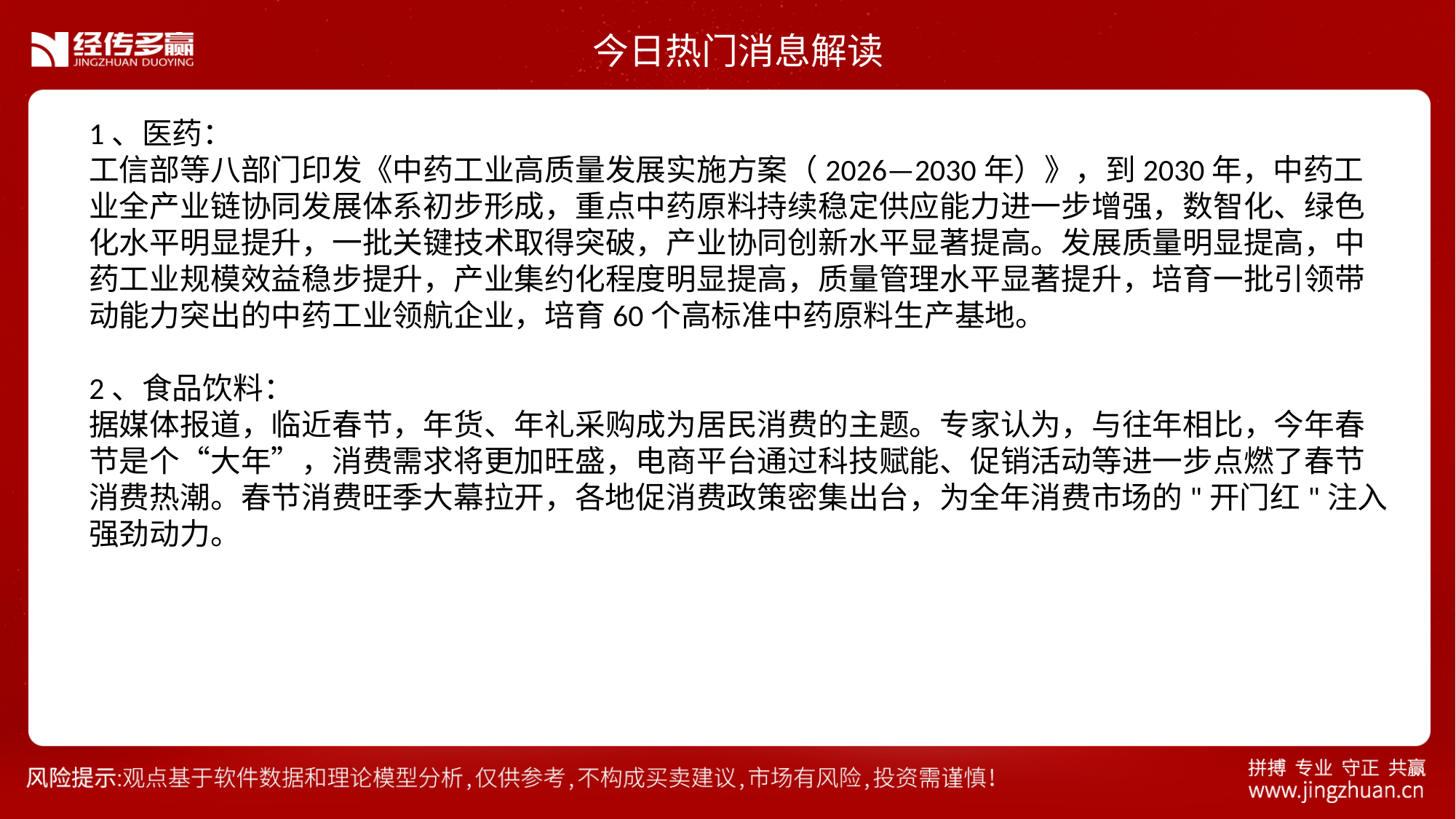

今日热门消息解读
1、医药：
工信部等八部门印发《中药工业高质量发展实施方案（2026—2030年）》，到2030年，中药工业全产业链协同发展体系初步形成，重点中药原料持续稳定供应能力进一步增强，数智化、绿色化水平明显提升，一批关键技术取得突破，产业协同创新水平显著提高。发展质量明显提高，中药工业规模效益稳步提升，产业集约化程度明显提高，质量管理水平显著提升，培育一批引领带动能力突出的中药工业领航企业，培育60个高标准中药原料生产基地。

2、食品饮料：
据媒体报道，临近春节，年货、年礼采购成为居民消费的主题。专家认为，与往年相比，今年春节是个“大年”，消费需求将更加旺盛，电商平台通过科技赋能、促销活动等进一步点燃了春节消费热潮。春节消费旺季大幕拉开，各地促消费政策密集出台，为全年消费市场的"开门红"注入强劲动力。